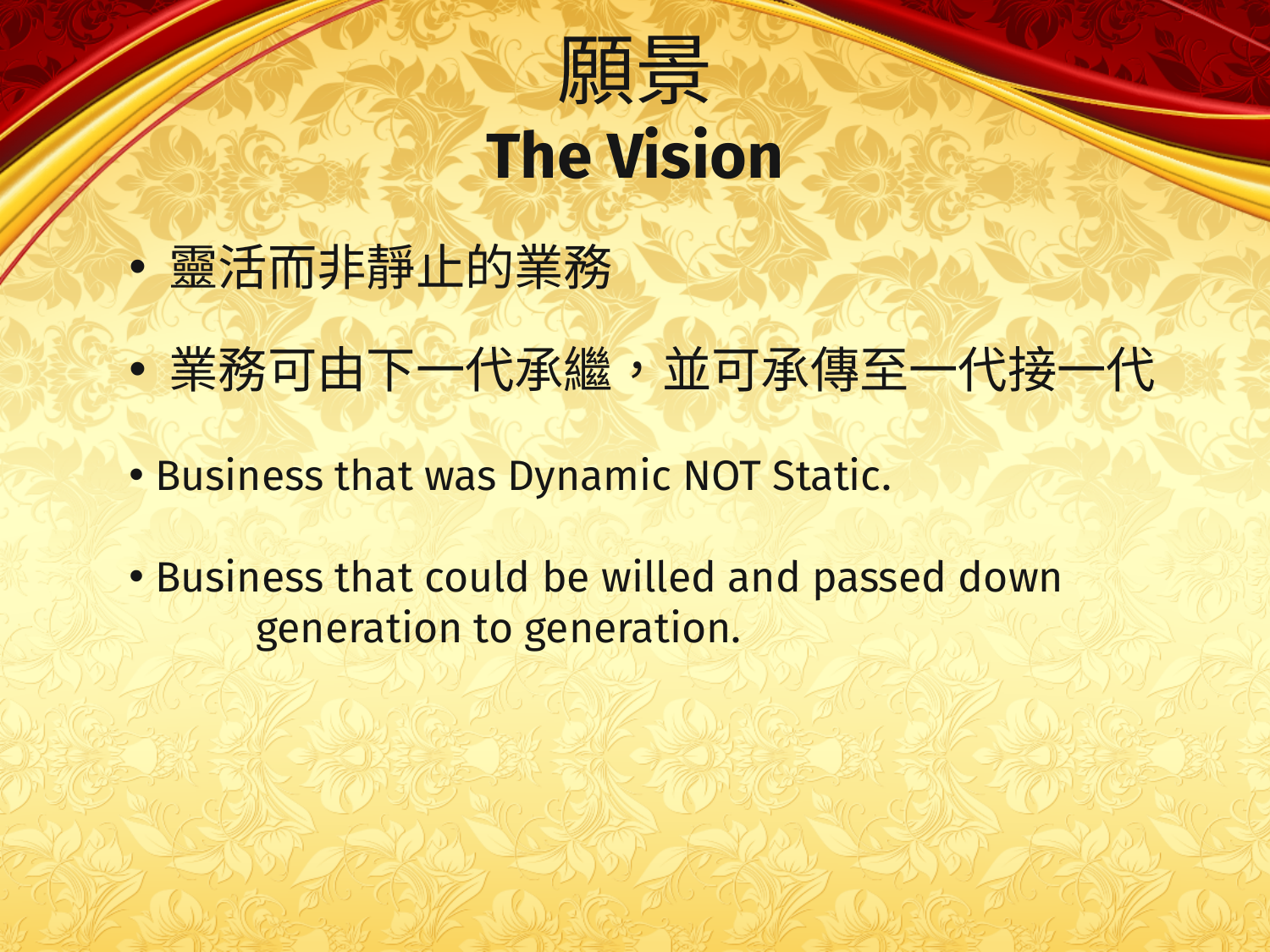

願景
The Vision
 靈活而非靜止的業務

 業務可由下一代承繼，並可承傳至一代接一代

 Business that was Dynamic NOT Static.

 Business that could be willed and passed down
	generation to generation.